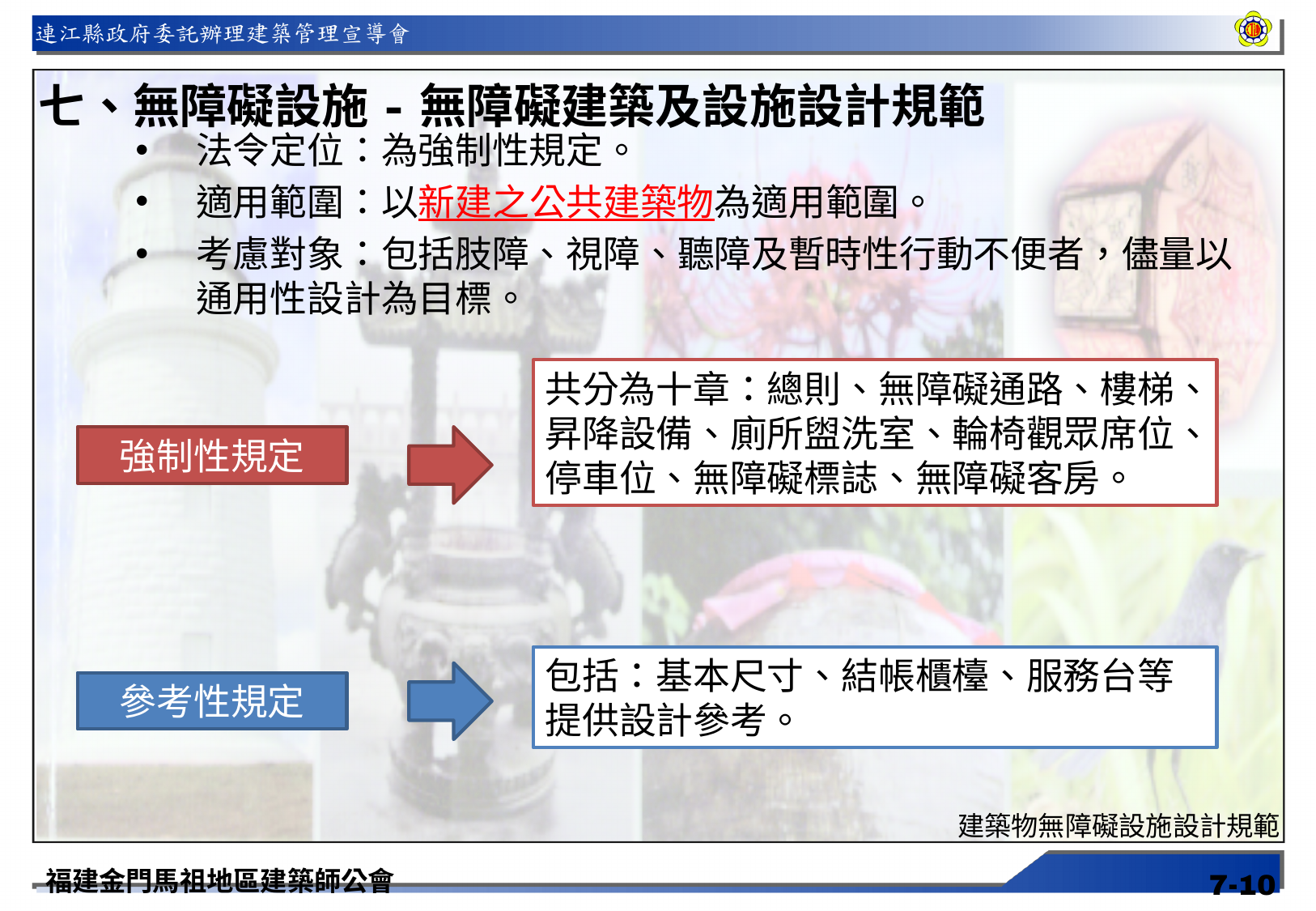

七、無障礙設施-無障礙建築及設施設計規範
法令定位：為強制性規定。
適用範圍：以新建之公共建築物為適用範圍。
考慮對象：包括肢障、視障、聽障及暫時性行動不便者，儘量以通用性設計為目標。
共分為十章：總則、無障礙通路、樓梯、昇降設備、廁所盥洗室、輪椅觀眾席位、停車位、無障礙標誌、無障礙客房。

強制性規定
包括：基本尺寸、結帳櫃檯、服務台等提供設計參考。

參考性規定
建築物無障礙設施設計規範
福建金門馬祖地區建築師公會
7-10